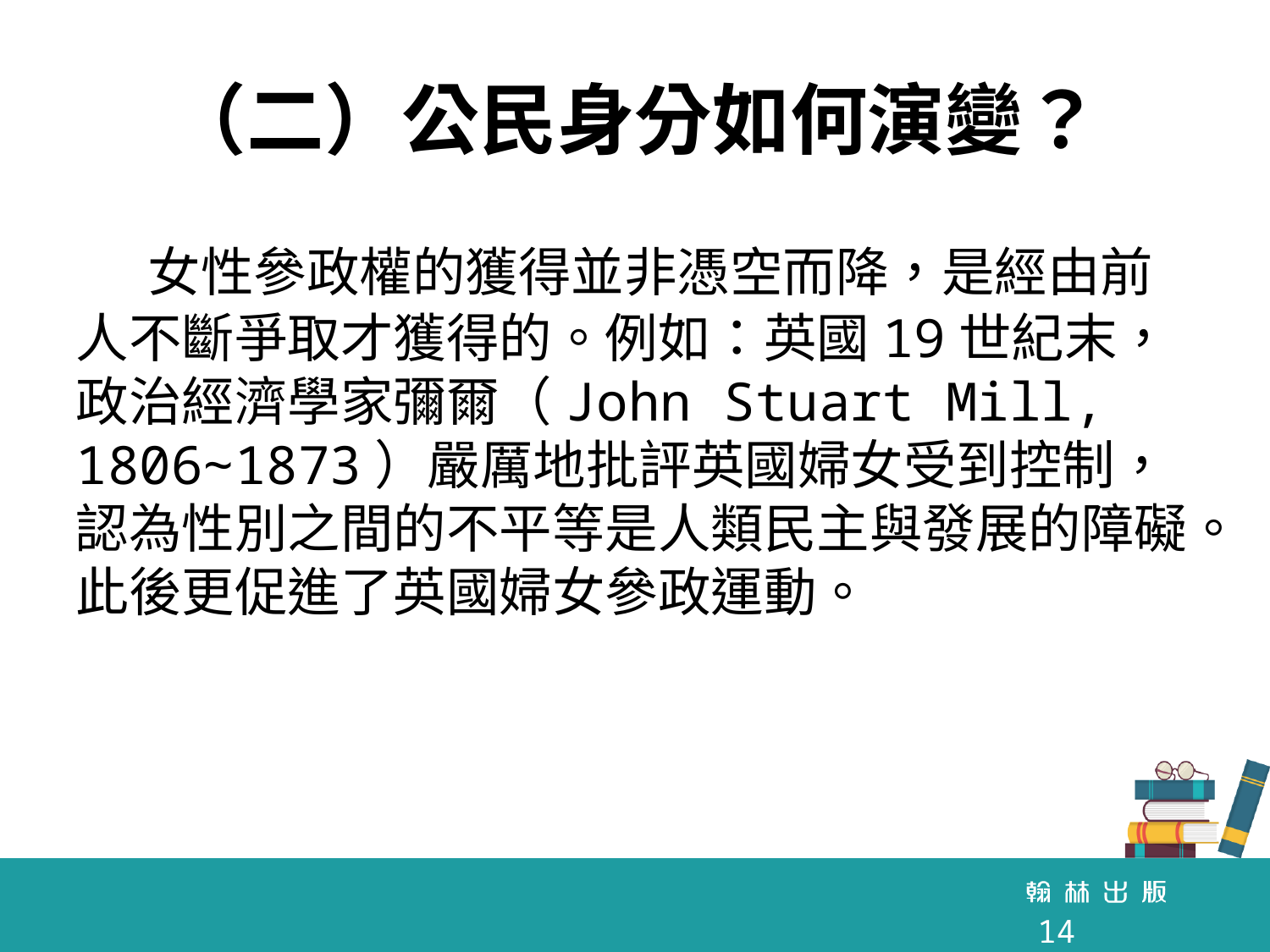

# （二）公民身分如何演變？
    女性參政權的獲得並非憑空而降，是經由前人不斷爭取才獲得的。例如：英國19世紀末，政治經濟學家彌爾（John Stuart Mill, 1806∼1873）嚴厲地批評英國婦女受到控制，認為性別之間的不平等是人類民主與發展的障礙。此後更促進了英國婦女參政運動。
14